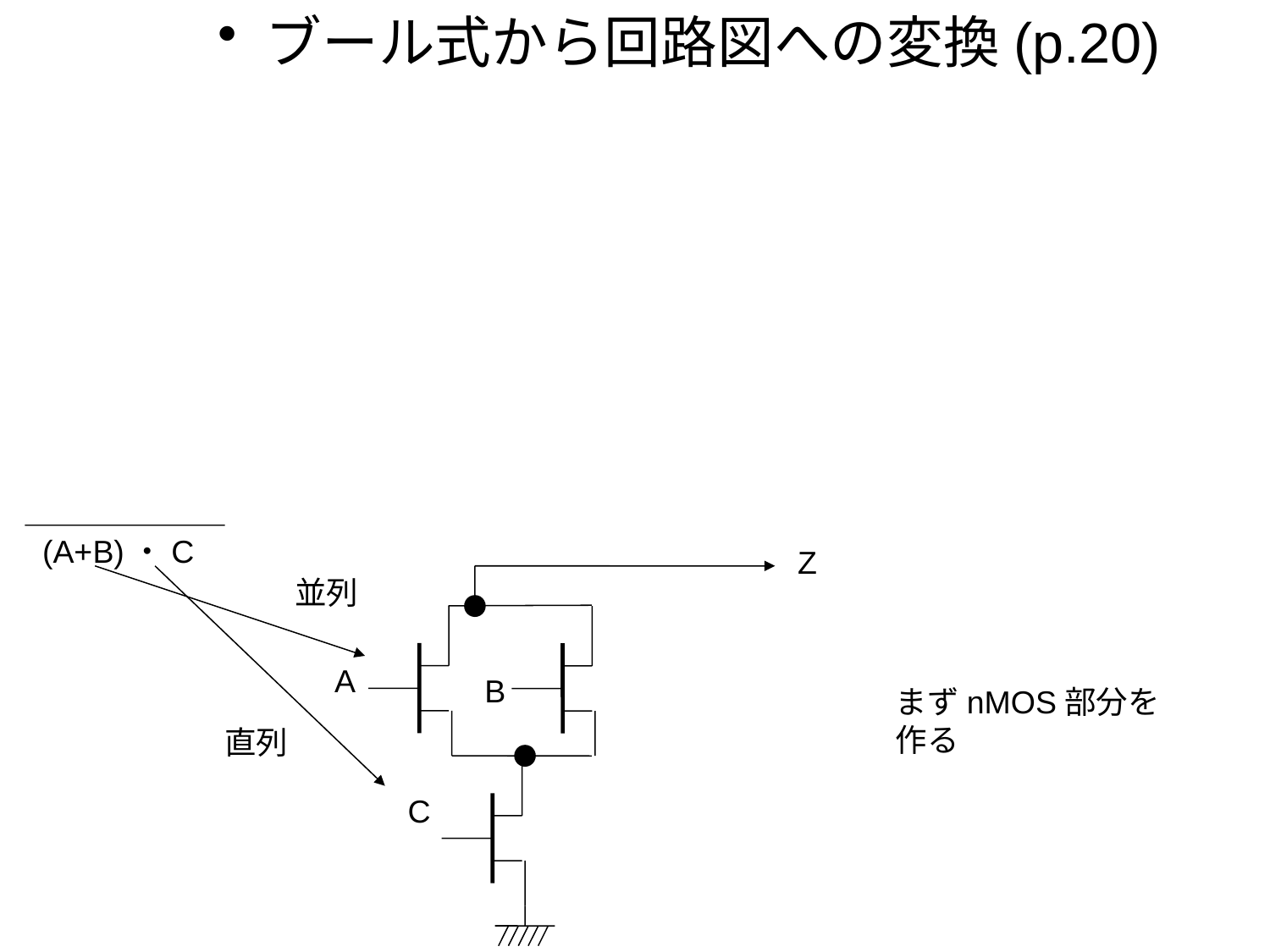

ブール式から回路図への変換(p.20)

(A+B)・C
Z

並列

A
B
まずnMOS部分を
作る
直列

C